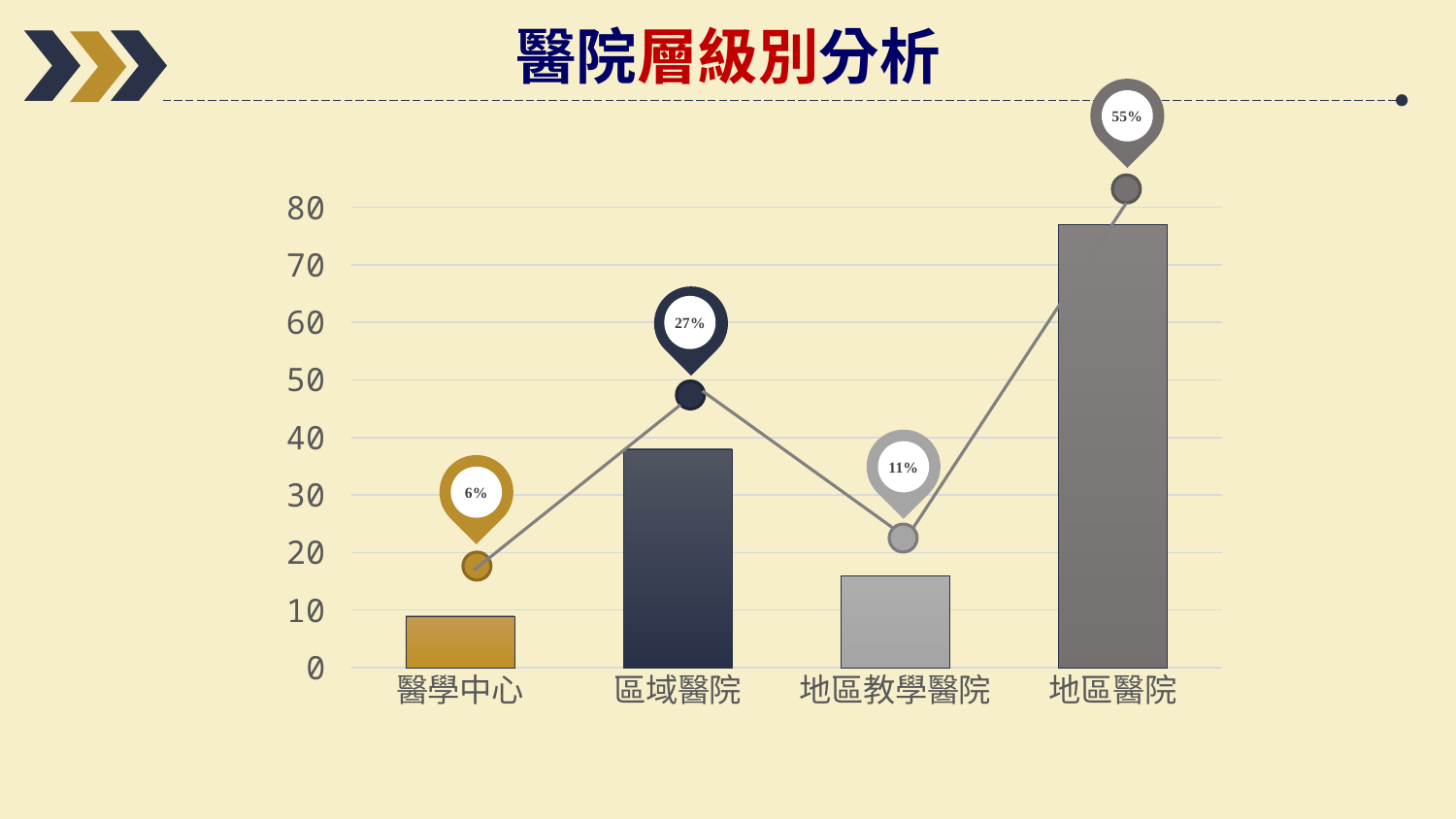

醫院層級別分析

55%

### Chart

| Category | N=140 |
|---|---|
| 醫學中心 | 9.0 |
| 區域醫院 | 38.0 |
| 地區教學醫院 | 16.0 |
| 地區醫院 | 77.0 |
27%

11%

6%